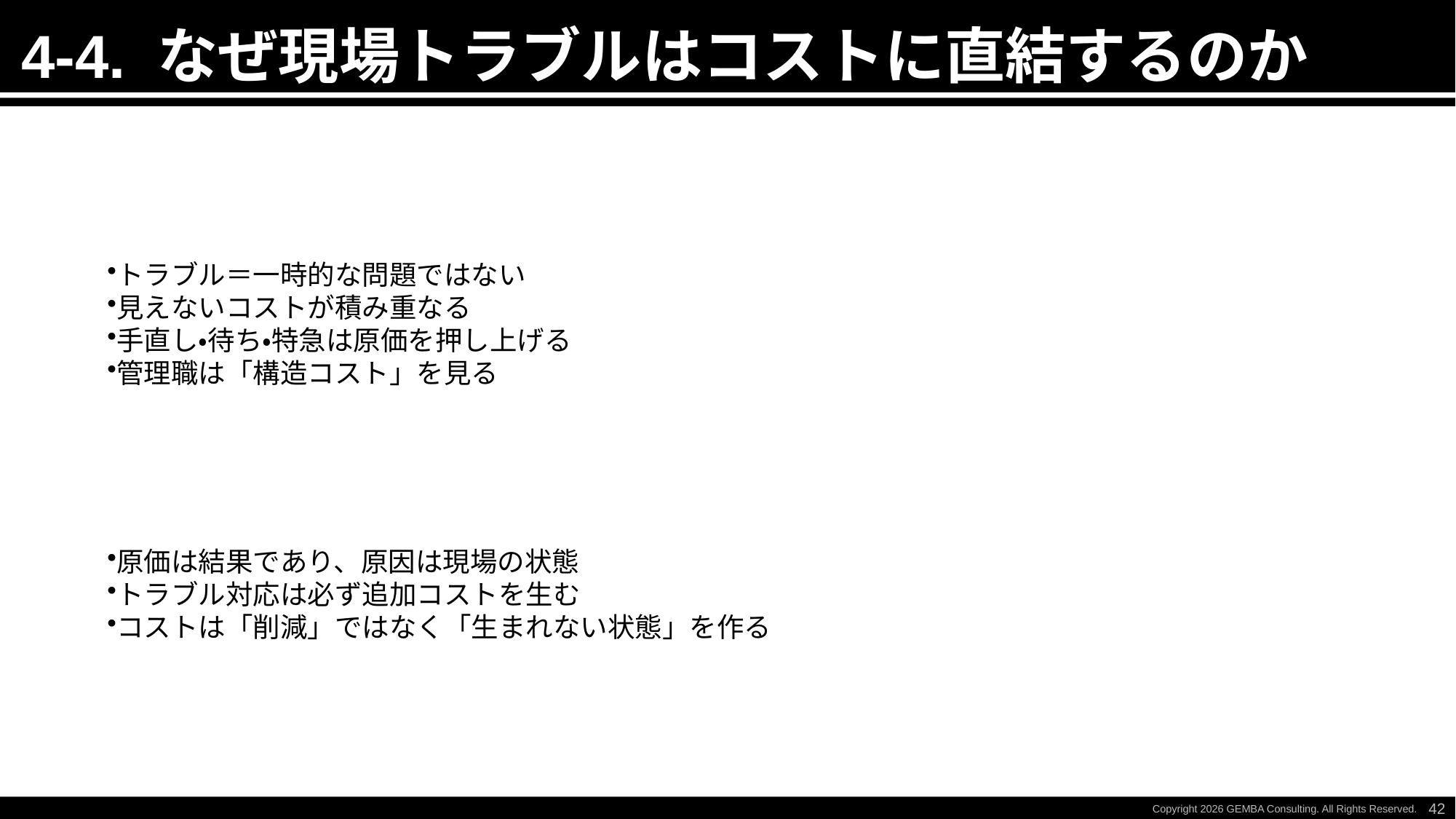

4-4. なぜ現場トラブルはコストに直結するのか
トラブル＝一時的な問題ではない
見えないコストが積み重なる
手直し・待ち・特急は原価を押し上げる
管理職は「構造コスト」を見る
原価は結果であり、原因は現場の状態
トラブル対応は必ず追加コストを生む
コストは「削減」ではなく「生まれない状態」を作る
42